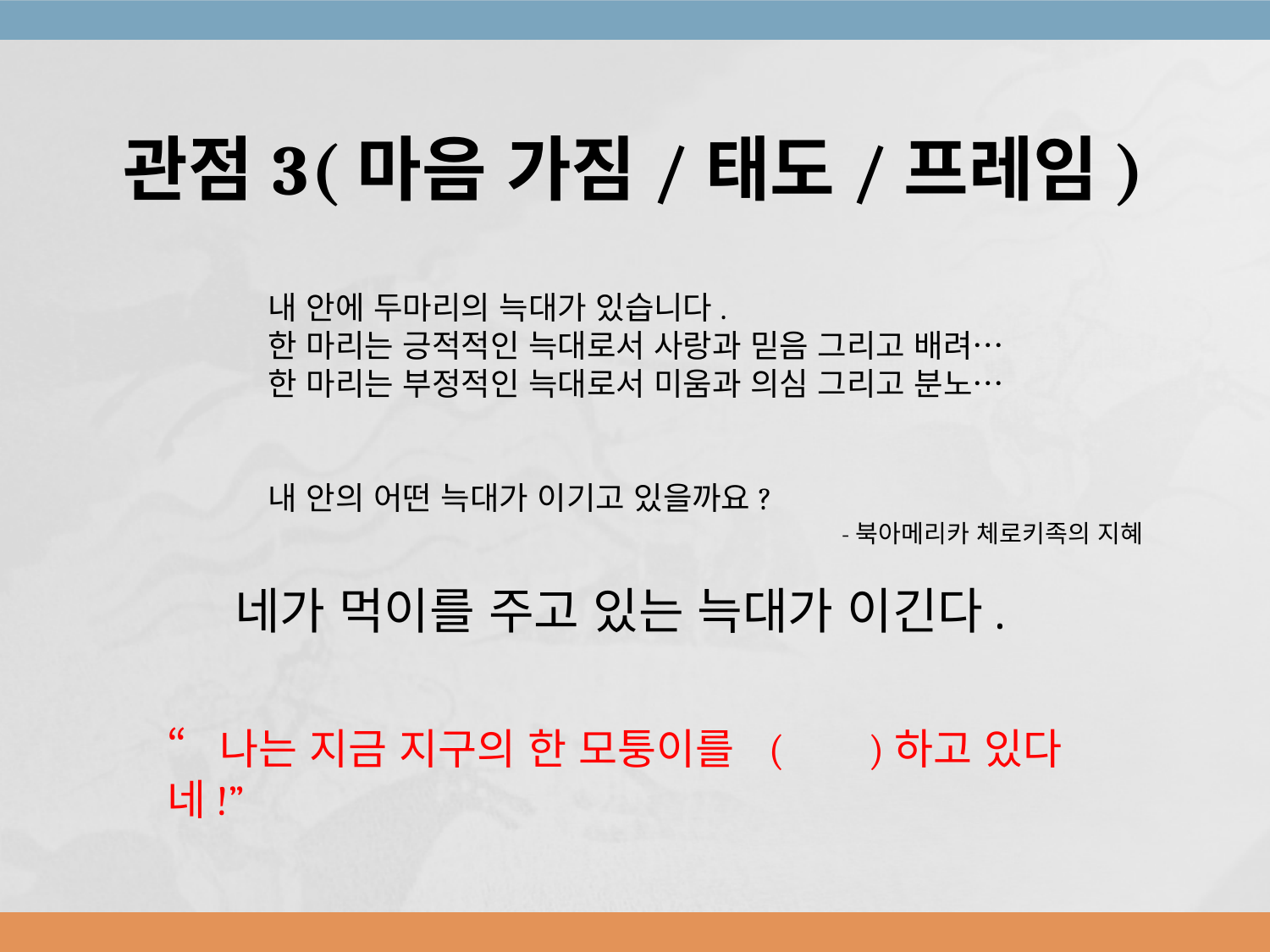

관점3(마음 가짐/태도/프레임)
내 안에 두마리의 늑대가 있습니다.
한 마리는 긍적적인 늑대로서 사랑과 믿음 그리고 배려…
한 마리는 부정적인 늑대로서 미움과 의심 그리고 분노…

내 안의 어떤 늑대가 이기고 있을까요?

-북아메리카 체로키족의 지혜
네가 먹이를 주고 있는 늑대가 이긴다.
“나는 지금 지구의 한 모퉁이를  (         )하고 있다네!”